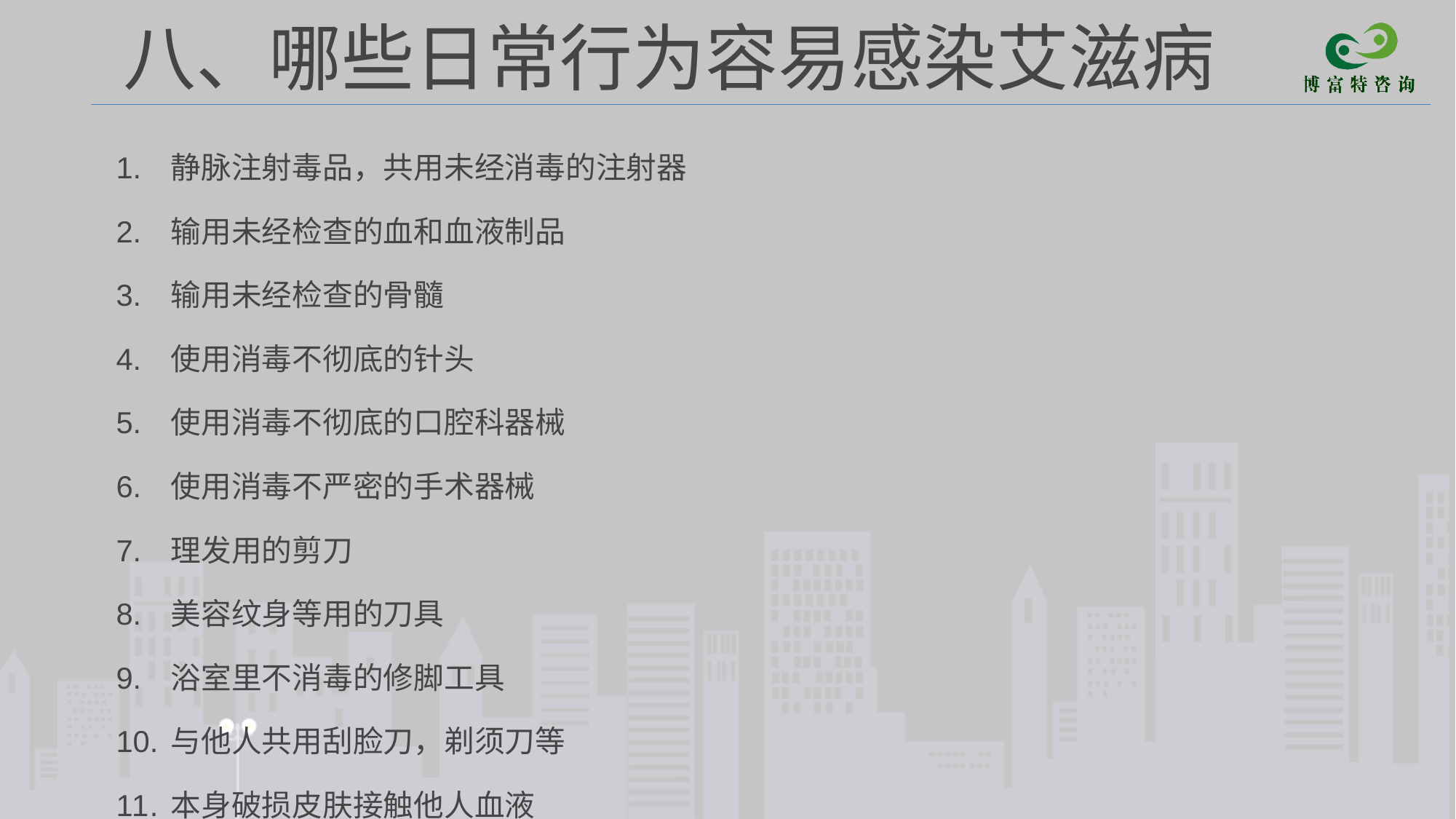

# 八、哪些日常行为容易感染艾滋病
静脉注射毒品，共用未经消毒的注射器
输用未经检查的血和血液制品
输用未经检查的骨髓
使用消毒不彻底的针头
使用消毒不彻底的口腔科器械
使用消毒不严密的手术器械
理发用的剪刀
美容纹身等用的刀具
浴室里不消毒的修脚工具
与他人共用刮脸刀，剃须刀等
本身破损皮肤接触他人血液